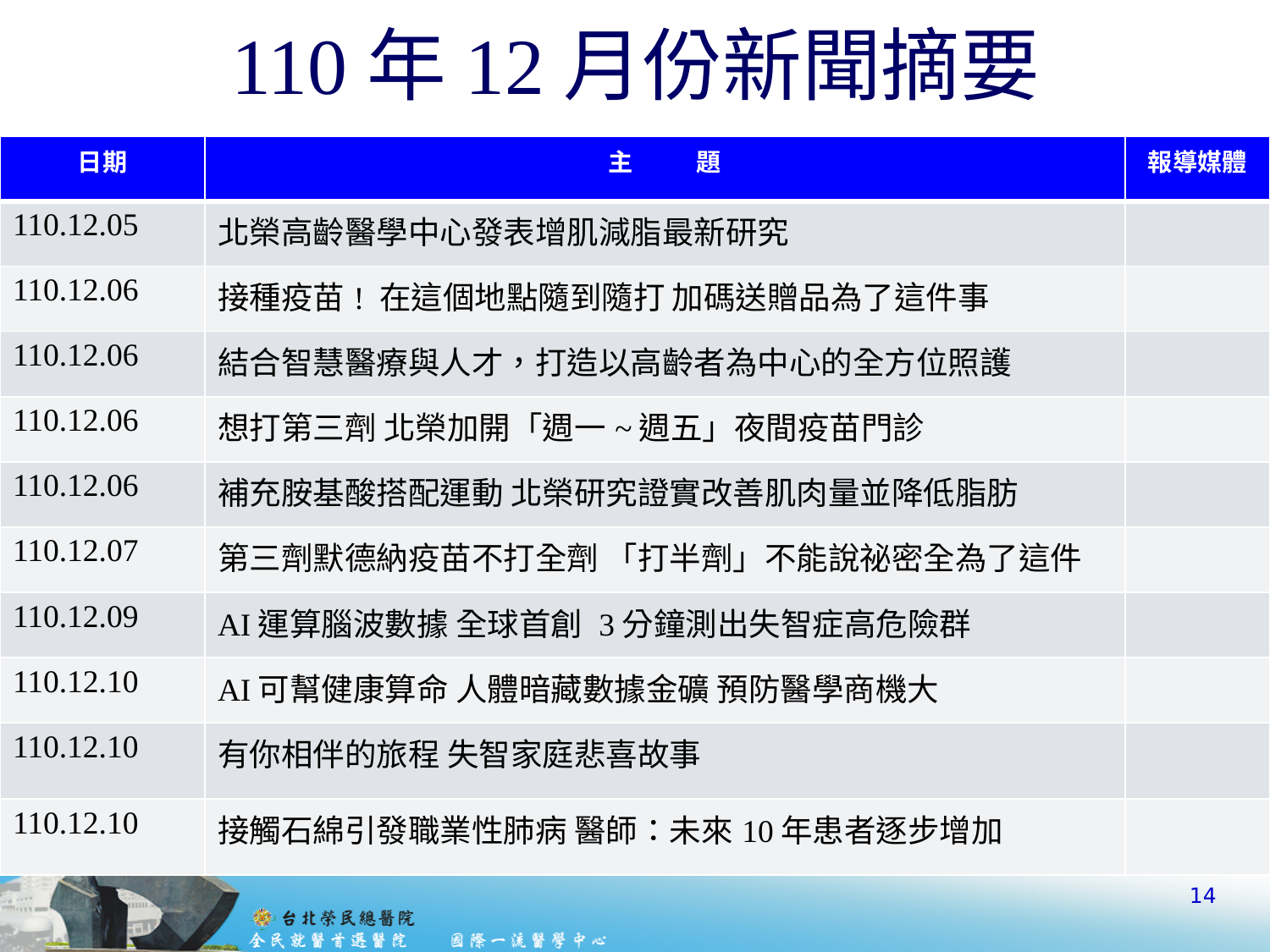

# 110年12月份新聞摘要
| 日期 | 主 題 | 報導媒體 |
| --- | --- | --- |
| 110.12.05 | 北榮高齡醫學中心發表增肌減脂最新研究 |  |
| 110.12.06 | 接種疫苗! 在這個地點隨到隨打 加碼送贈品為了這件事 |  |
| 110.12.06 | 結合智慧醫療與人才，打造以高齡者為中心的全方位照護 |  |
| 110.12.06 | 想打第三劑 北榮加開「週一~週五」夜間疫苗門診 |  |
| 110.12.06 | 補充胺基酸搭配運動 北榮研究證實改善肌肉量並降低脂肪 |  |
| 110.12.07 | 第三劑默德納疫苗不打全劑 「打半劑」不能說祕密全為了這件 |  |
| 110.12.09 | AI運算腦波數據 全球首創 3分鐘測出失智症高危險群 |  |
| 110.12.10 | AI可幫健康算命 人體暗藏數據金礦 預防醫學商機大 |  |
| 110.12.10 | 有你相伴的旅程 失智家庭悲喜故事 |  |
| 110.12.10 | 接觸石綿引發職業性肺病 醫師：未來10年患者逐步增加 |  |
14